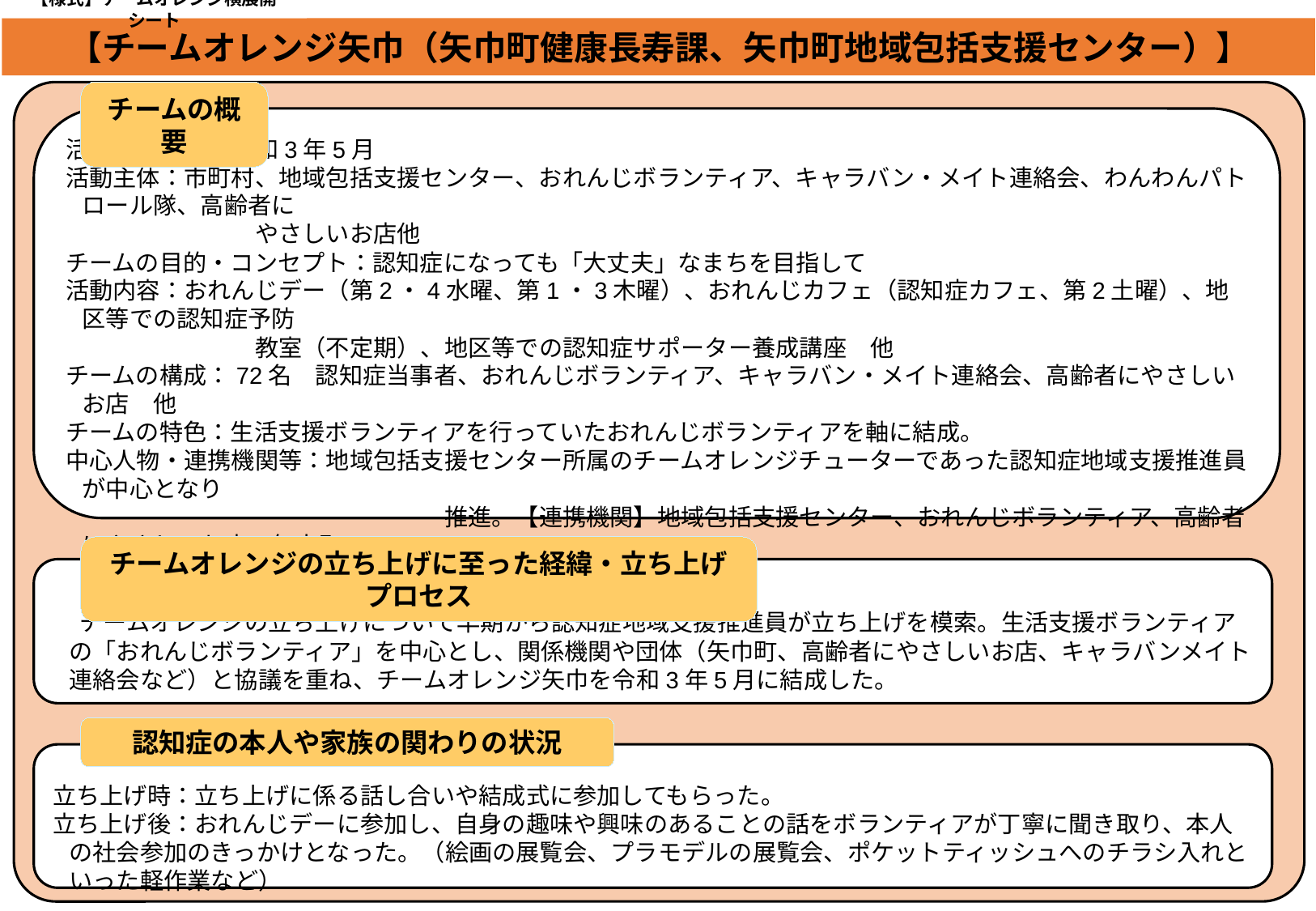

【様式】チームオレンジ横展開シート
【チームオレンジ矢巾（矢巾町健康長寿課、矢巾町地域包括支援センター）】

チームの概要
活動開始時期：令和3年5月
活動主体：市町村、地域包括支援センター、おれんじボランティア、キャラバン・メイト連絡会、わんわんパトロール隊、高齢者に
　　　　　　　　やさしいお店他
チームの目的・コンセプト：認知症になっても「大丈夫」なまちを目指して
活動内容：おれんじデー（第2・4水曜、第1・3木曜）、おれんじカフェ（認知症カフェ、第2土曜）、地区等での認知症予防
　　　　　　　　教室（不定期）、地区等での認知症サポーター養成講座　他
チームの構成：72名　認知症当事者、おれんじボランティア、キャラバン・メイト連絡会、高齢者にやさしいお店　他
チームの特色：生活支援ボランティアを行っていたおれんじボランティアを軸に結成。
中心人物・連携機関等：地域包括支援センター所属のチームオレンジチューターであった認知症地域支援推進員が中心となり
　　　　　　　　　　　　　　　　推進。【連携機関】地域包括支援センター、おれんじボランティア、高齢者にやさしいお店、矢巾町
行政の役割：地域包括支援センターと協働しての活動の推進、周知、財源管理
財源：地域包括支援センターへの委託、委託料は地域支援事業交付金
チームオレンジの立ち上げに至った経緯・立ち上げプロセス

　チームオレンジの立ち上げについて早期から認知症地域支援推進員が立ち上げを模索。生活支援ボランティアの「おれんじボランティア」を中心とし、関係機関や団体（矢巾町、高齢者にやさしいお店、キャラバンメイト連絡会など）と協議を重ね、チームオレンジ矢巾を令和3年5月に結成した。
認知症の本人や家族の関わりの状況

立ち上げ時：立ち上げに係る話し合いや結成式に参加してもらった。
立ち上げ後：おれんじデーに参加し、自身の趣味や興味のあることの話をボランティアが丁寧に聞き取り、本人の社会参加のきっかけとなった。（絵画の展覧会、プラモデルの展覧会、ポケットティッシュへのチラシ入れといった軽作業など）